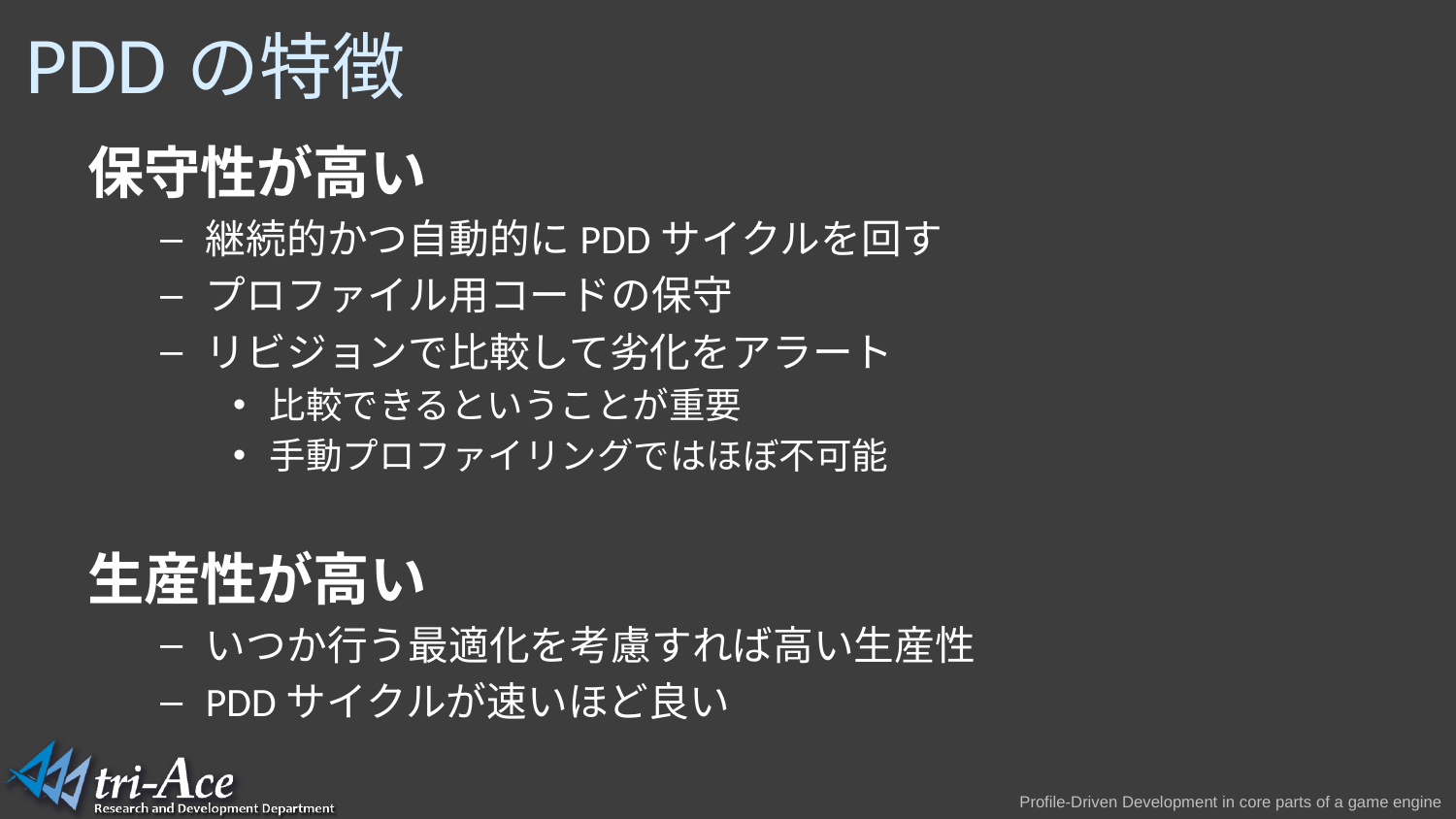

# PDDの特徴
保守性が高い
継続的かつ自動的にPDDサイクルを回す
プロファイル用コードの保守
リビジョンで比較して劣化をアラート
比較できるということが重要
手動プロファイリングではほぼ不可能

生産性が高い
いつか行う最適化を考慮すれば高い生産性
PDDサイクルが速いほど良い